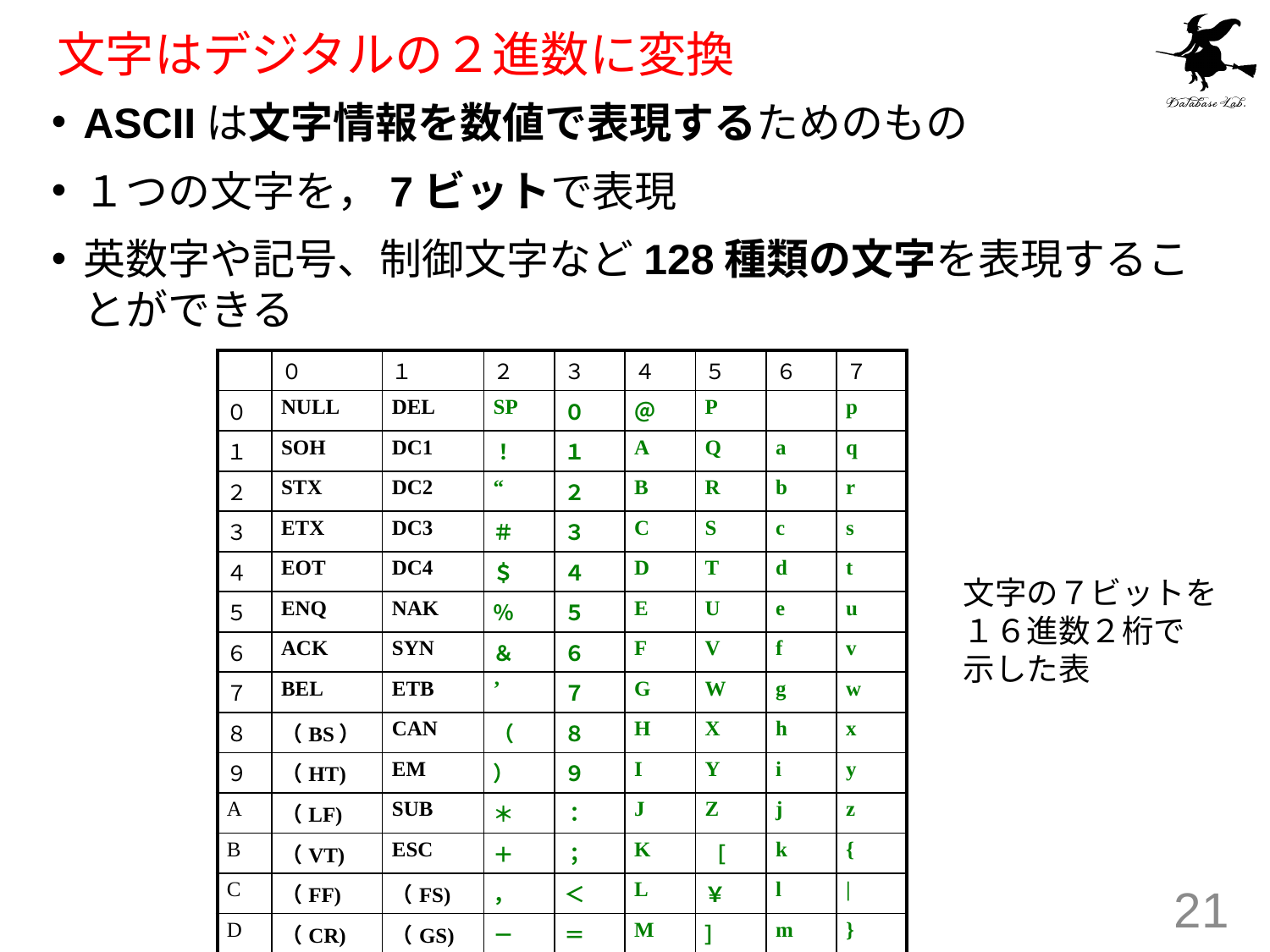

# 文字はデジタルの２進数に変換
ASCIIは文字情報を数値で表現するためのもの
１つの文字を，7ビットで表現
英数字や記号、制御文字など128種類の文字を表現することができる
|  | ０ | １ | ２ | ３ | ４ | ５ | ６ | ７ |
| --- | --- | --- | --- | --- | --- | --- | --- | --- |
| ０ | NULL | DEL | SP | ０ | ＠ | P |  | p |
| １ | SOH | DC1 | ！ | １ | A | Q | a | q |
| ２ | STX | DC2 | “ | ２ | B | R | b | r |
| ３ | ETX | DC3 | ＃ | ３ | C | S | c | s |
| ４ | EOT | DC4 | ＄ | ４ | D | T | d | t |
| ５ | ENQ | NAK | ％ | ５ | E | U | e | u |
| ６ | ACK | SYN | ＆ | ６ | F | V | f | v |
| ７ | BEL | ETB | ’ | ７ | G | W | g | w |
| ８ | （BS） | CAN | （ | ８ | H | X | h | x |
| ９ | （HT) | EM | ） | ９ | I | Y | i | y |
| A | （LF) | SUB | ＊ | ： | J | Z | j | z |
| B | （VT) | ESC | ＋ | ； | K | ［ | k | { |
| C | （FF) | （FS) | ， | ＜ | L | ￥ | l | | |
| D | （CR) | （GS) | － | ＝ | M | ］ | m | } |
| E | SO | （RS) | ． | ＞ | N | ＾ | n | ~ |
| F | SI | （US) | ／ | ？ | O | ＿ | o | DEL |
文字の７ビットを
１６進数２桁で
示した表
21